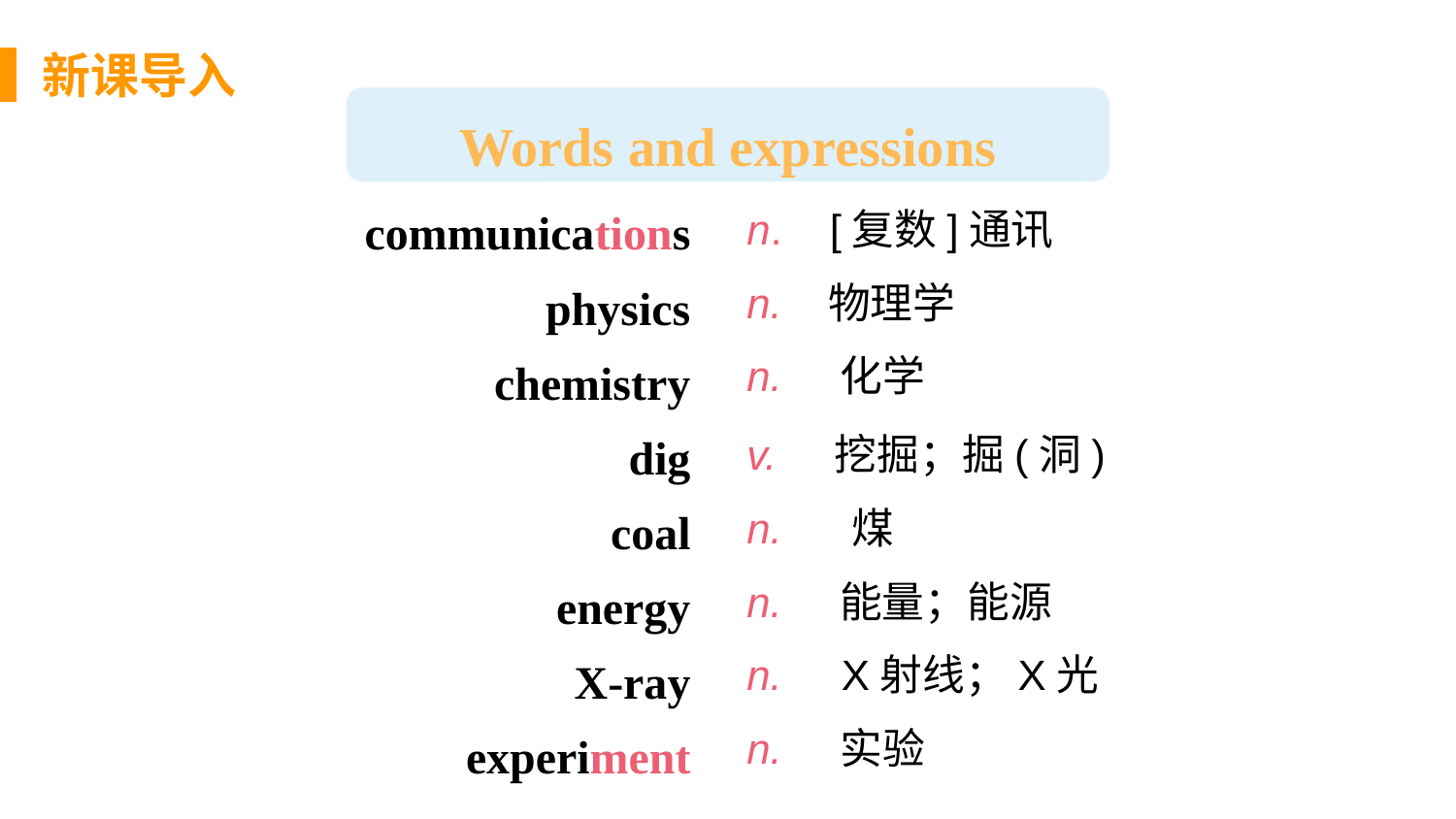

新课导入

Words and expressions
n.    [复数]通讯
n.   物理学
n.    化学
v.    挖掘；掘(洞)
n.     煤
n.    能量；能源
n.     X射线；X光
n.    实验
 communications
 physics
 chemistry
 dig
 coal
 energy
 X-ray
 experiment